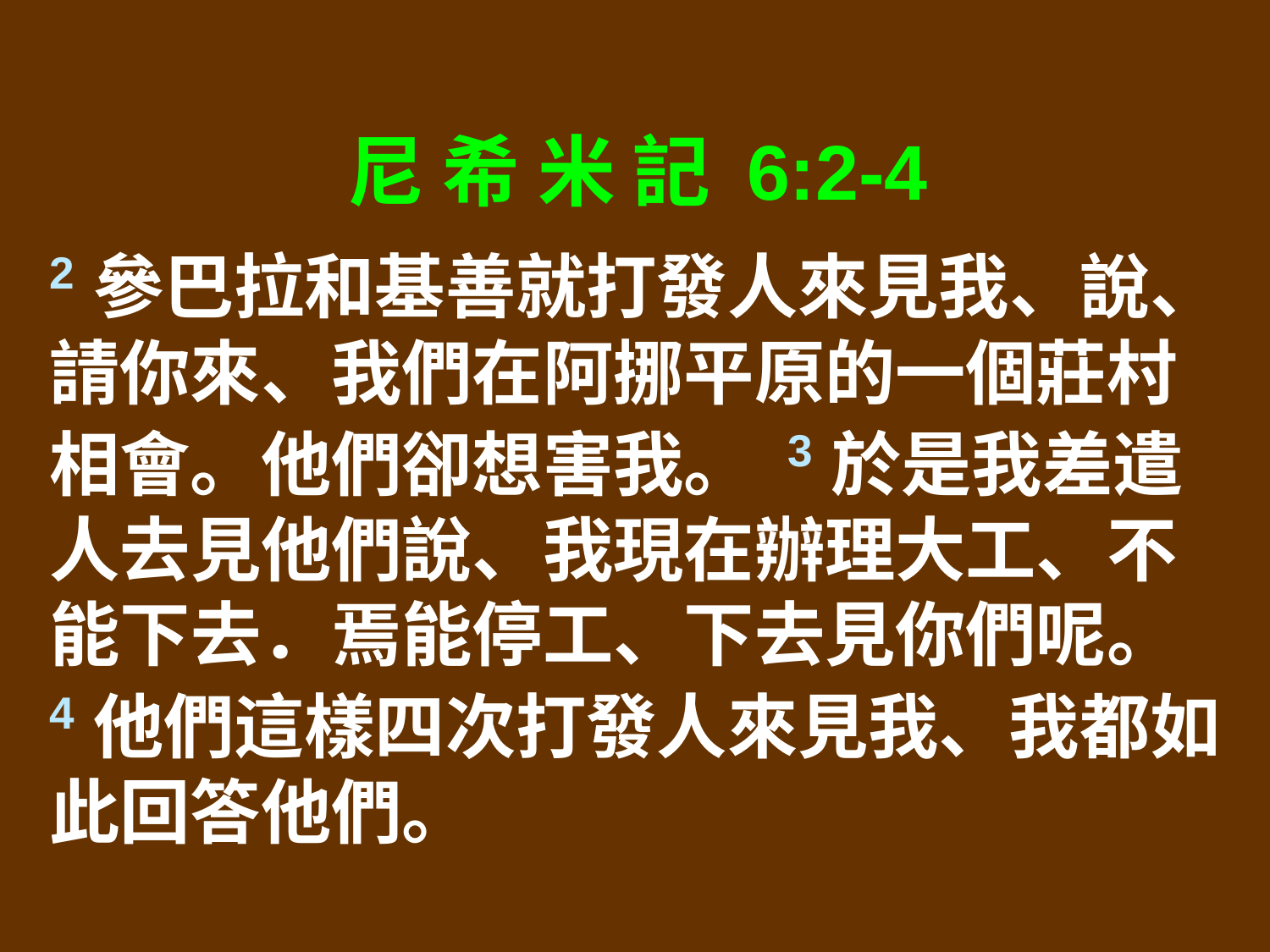

尼 希 米 記 6:2-4
2參巴拉和基善就打發人來見我、說、請你來、我們在阿挪平原的一個莊村相會。他們卻想害我。 3於是我差遣人去見他們說、我現在辦理大工、不能下去．焉能停工、下去見你們呢。 4他們這樣四次打發人來見我、我都如此回答他們。